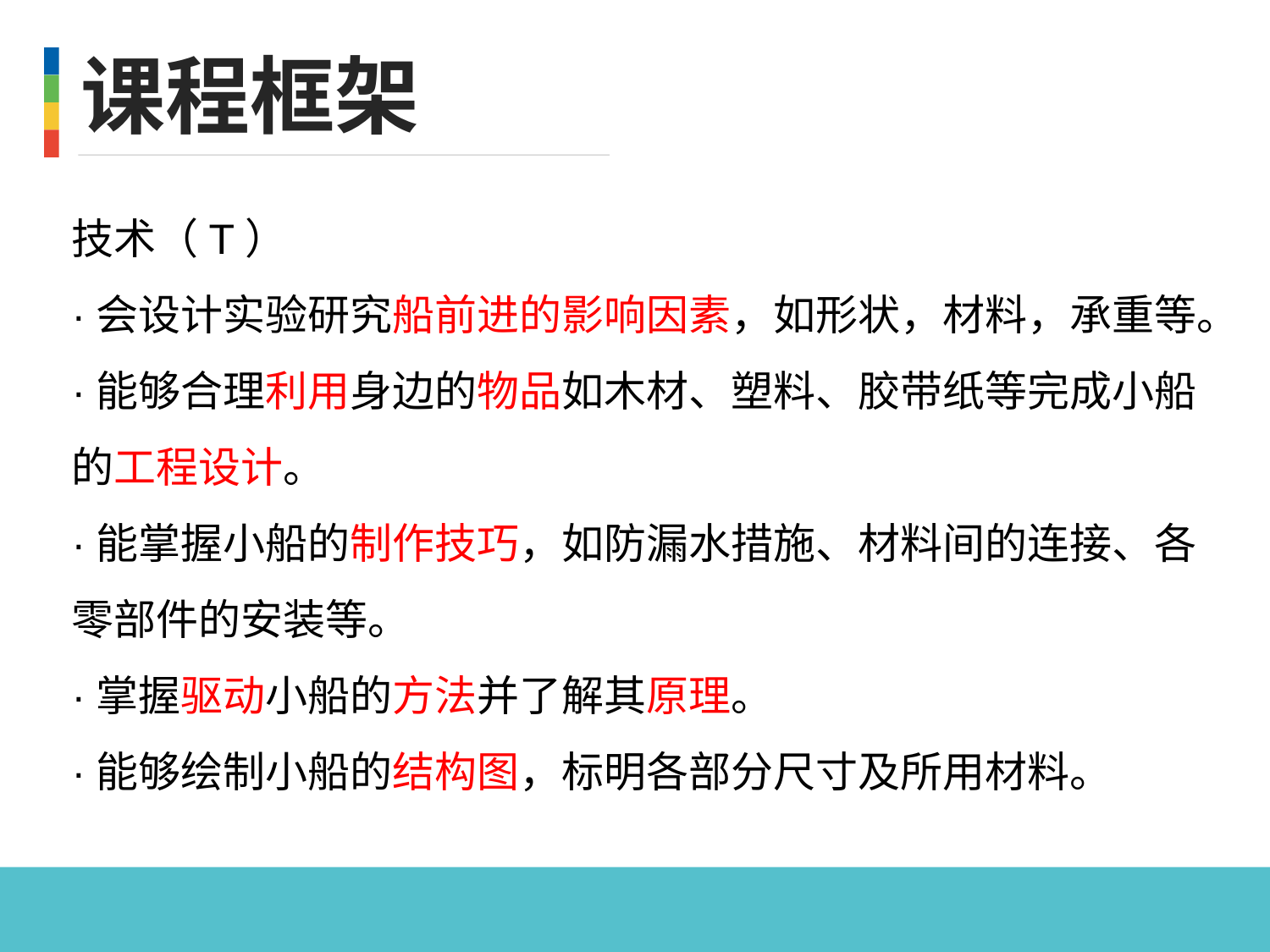

课程框架

技术（T）
·会设计实验研究船前进的影响因素，如形状，材料，承重等。
·能够合理利用身边的物品如木材、塑料、胶带纸等完成小船的工程设计。
·能掌握小船的制作技巧，如防漏水措施、材料间的连接、各零部件的安装等。
·掌握驱动小船的方法并了解其原理。
·能够绘制小船的结构图，标明各部分尺寸及所用材料。